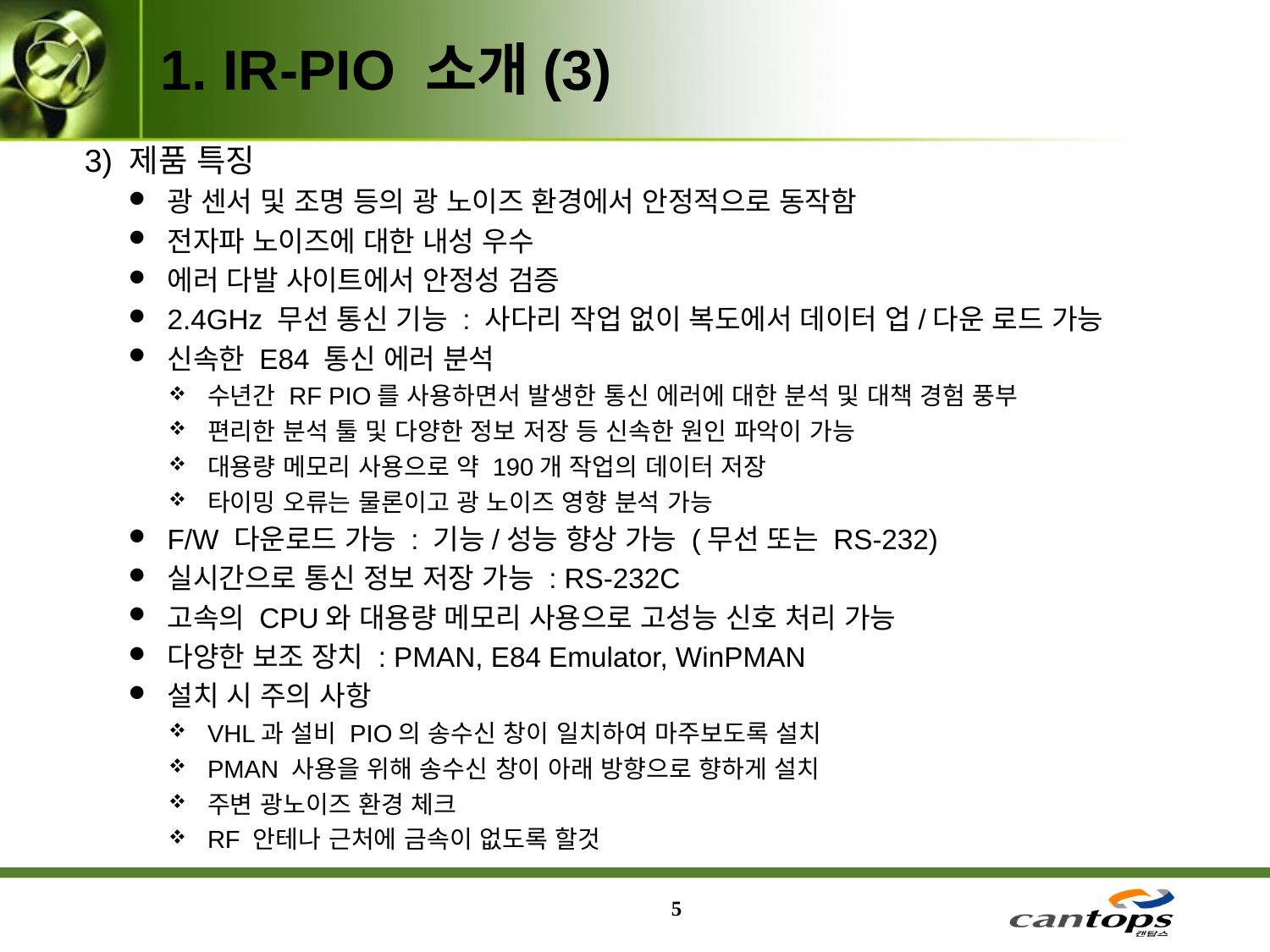

1. IR-PIO 소개(3)
3) 제품 특징
광 센서 및 조명 등의 광 노이즈 환경에서 안정적으로 동작함
전자파 노이즈에 대한 내성 우수
에러 다발 사이트에서 안정성 검증
2.4GHz 무선 통신 기능 : 사다리 작업 없이 복도에서 데이터 업/다운 로드 가능
신속한 E84 통신 에러 분석
수년간 RF PIO를 사용하면서 발생한 통신 에러에 대한 분석 및 대책 경험 풍부
편리한 분석 툴 및 다양한 정보 저장 등 신속한 원인 파악이 가능
대용량 메모리 사용으로 약 190개 작업의 데이터 저장
타이밍 오류는 물론이고 광 노이즈 영향 분석 가능
F/W 다운로드 가능 : 기능/성능 향상 가능 (무선 또는 RS-232)
실시간으로 통신 정보 저장 가능 : RS-232C
고속의 CPU와 대용량 메모리 사용으로 고성능 신호 처리 가능
다양한 보조 장치 : PMAN, E84 Emulator, WinPMAN
설치 시 주의 사항
VHL과 설비 PIO의 송수신 창이 일치하여 마주보도록 설치
PMAN 사용을 위해 송수신 창이 아래 방향으로 향하게 설치
주변 광노이즈 환경 체크
RF 안테나 근처에 금속이 없도록 할것

5